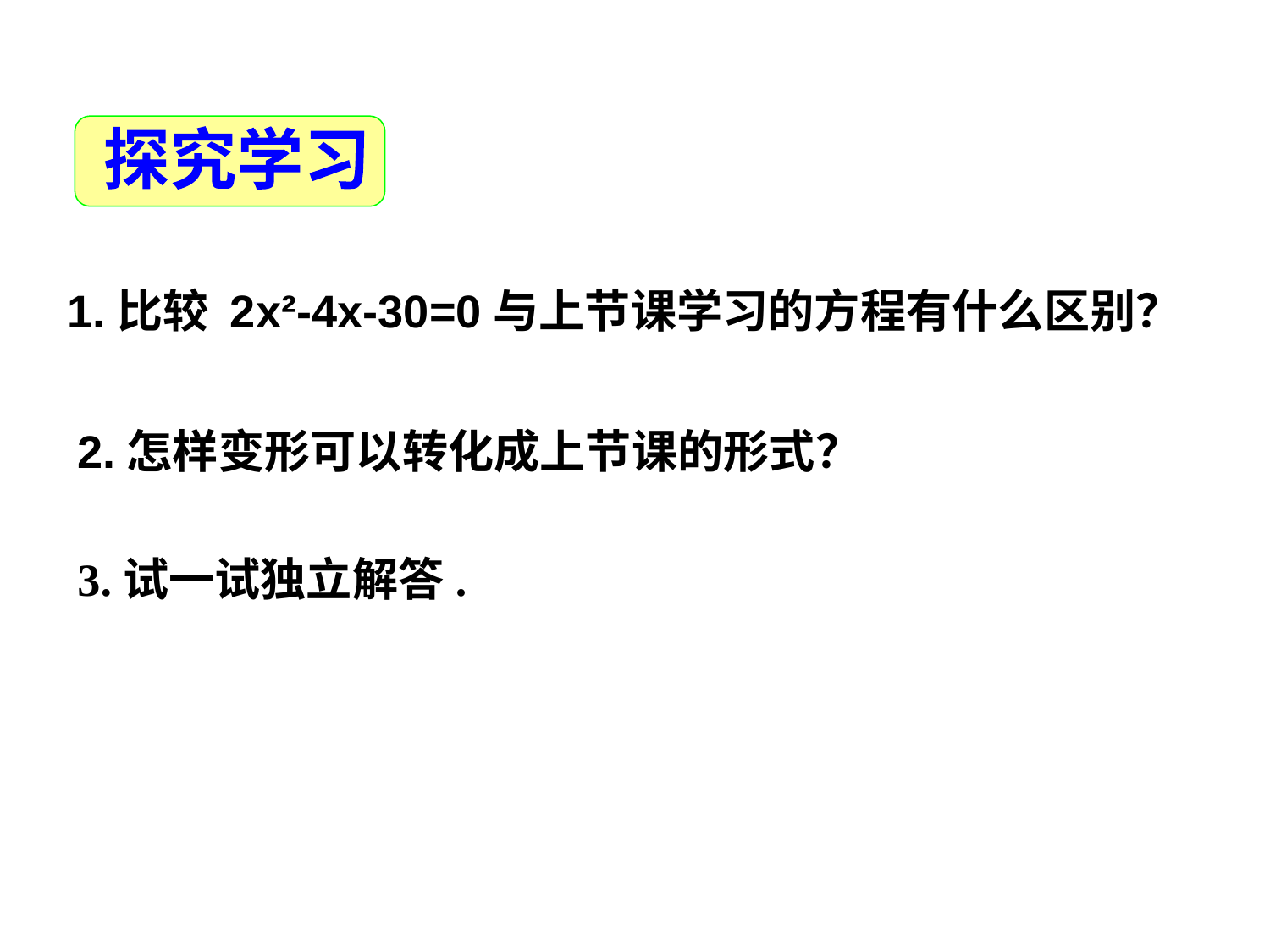

探究学习
1.比较 2x²-4x-30=0与上节课学习的方程有什么区别？
2.怎样变形可以转化成上节课的形式？

3.试一试独立解答.